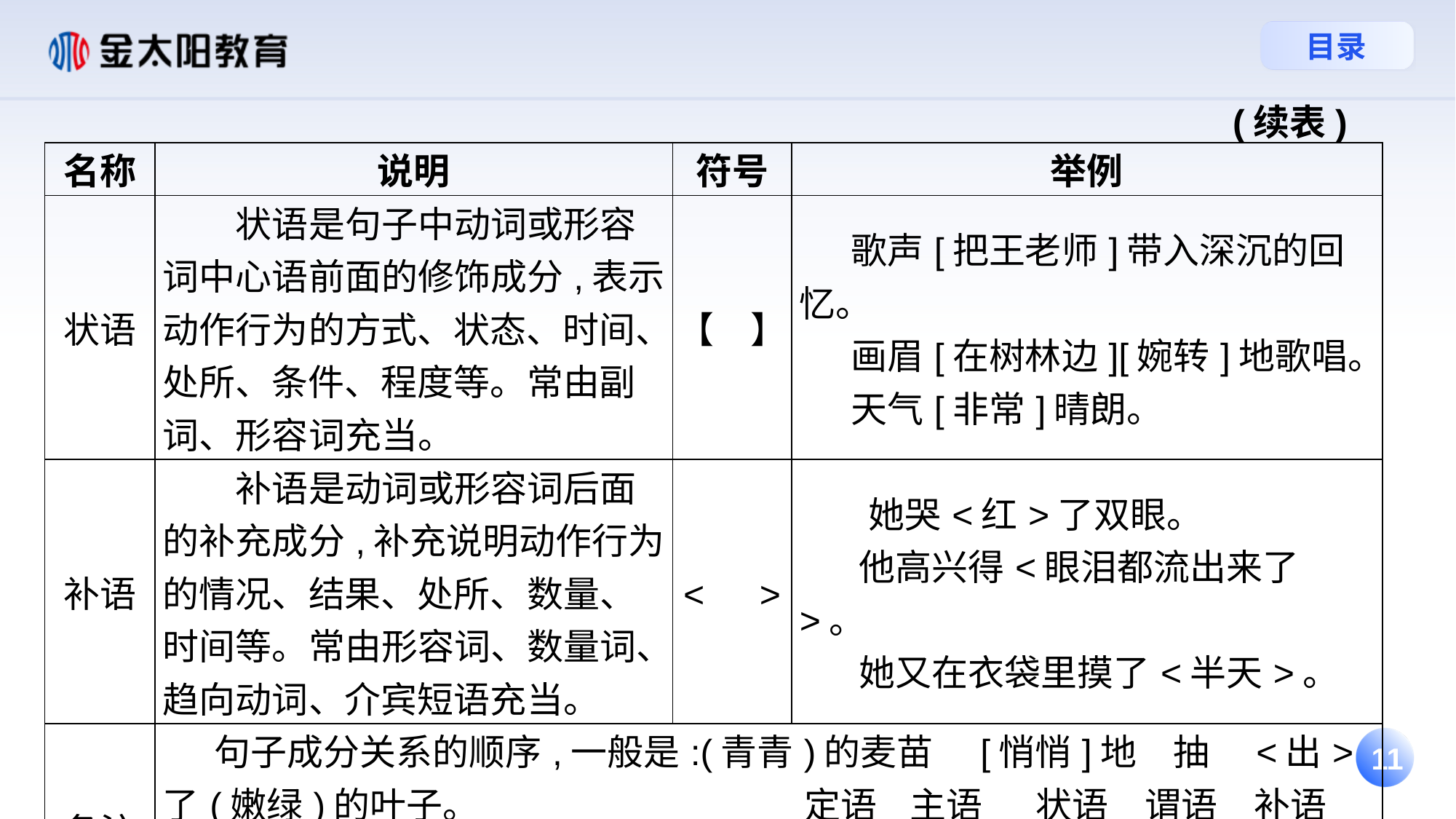

(续表)
| 名称 | 说明 | 符号 | 举例 |
| --- | --- | --- | --- |
| 状语 | 状语是句子中动词或形容词中心语前面的修饰成分,表示动作行为的方式、状态、时间、处所、条件、程度等。常由副词、形容词充当。 | 【　】 | 歌声[把王老师]带入深沉的回忆。 画眉[在树林边][婉转]地歌唱。 天气[非常]晴朗。 |
| 补语 | 补语是动词或形容词后面的补充成分,补充说明动作行为的情况、结果、处所、数量、时间等。常由形容词、数量词、趋向动词、介宾短语充当。 | <　> | 她哭<红>了双眼。 他高兴得<眼泪都流出来了>。 她又在衣袋里摸了<半天>。 |
| 备注 | 句子成分关系的顺序,一般是:(青青)的麦苗　[悄悄]地　抽　<出>了(嫩绿)的叶子。　　 定语 主语　 状语　谓语　补语　定语 宾语 |  |  |